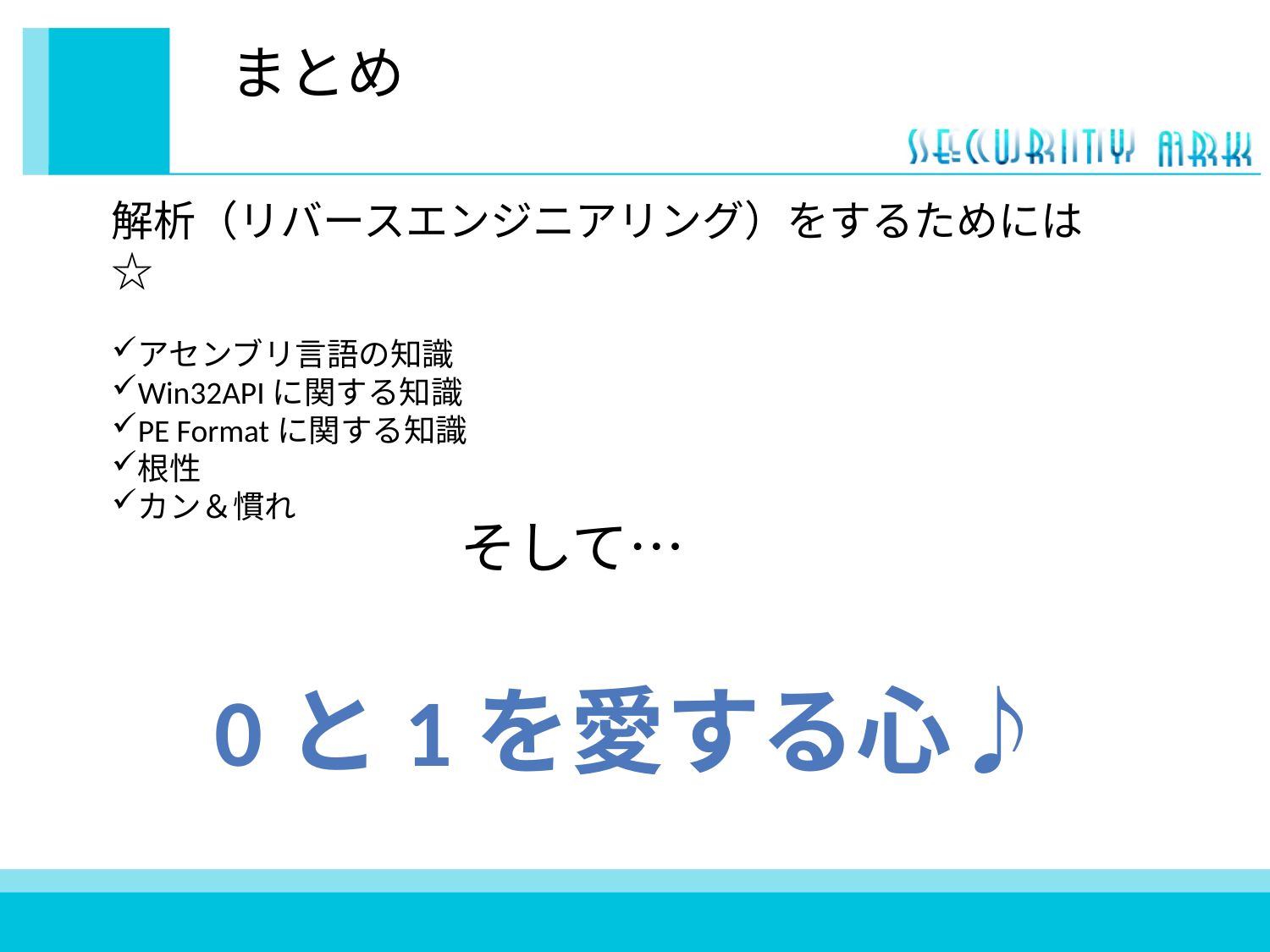

# まとめ
解析（リバースエンジニアリング）をするためには☆

アセンブリ言語の知識
Win32APIに関する知識
PE Formatに関する知識
根性
カン＆慣れ

そして…
0と1を愛する心♪